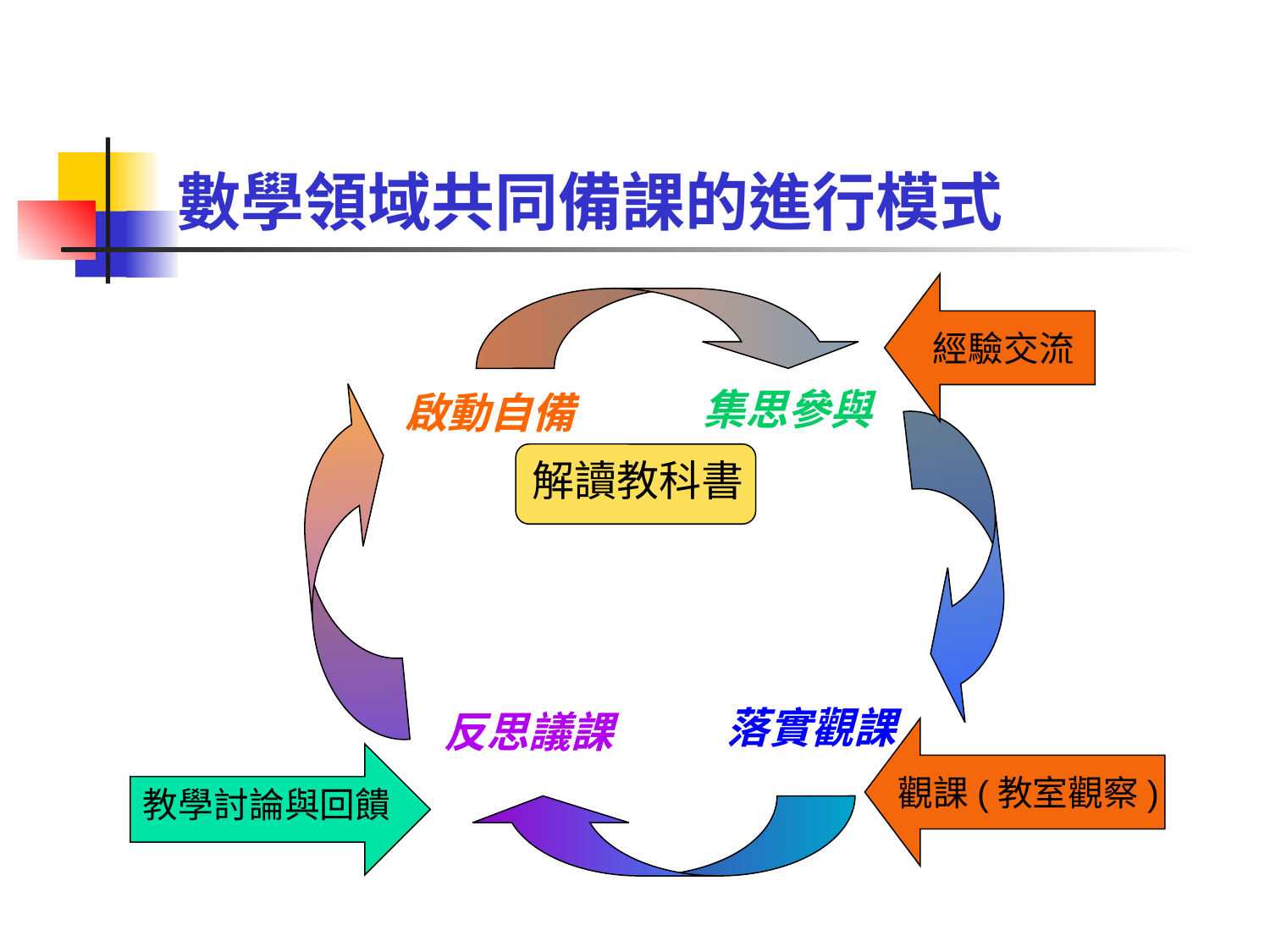

# 數學領域共同備課的進行模式
經驗交流

集思參與
啟動自備
解讀教科書

落實觀課
反思議課
觀課(教室觀察)
教學討論與回饋